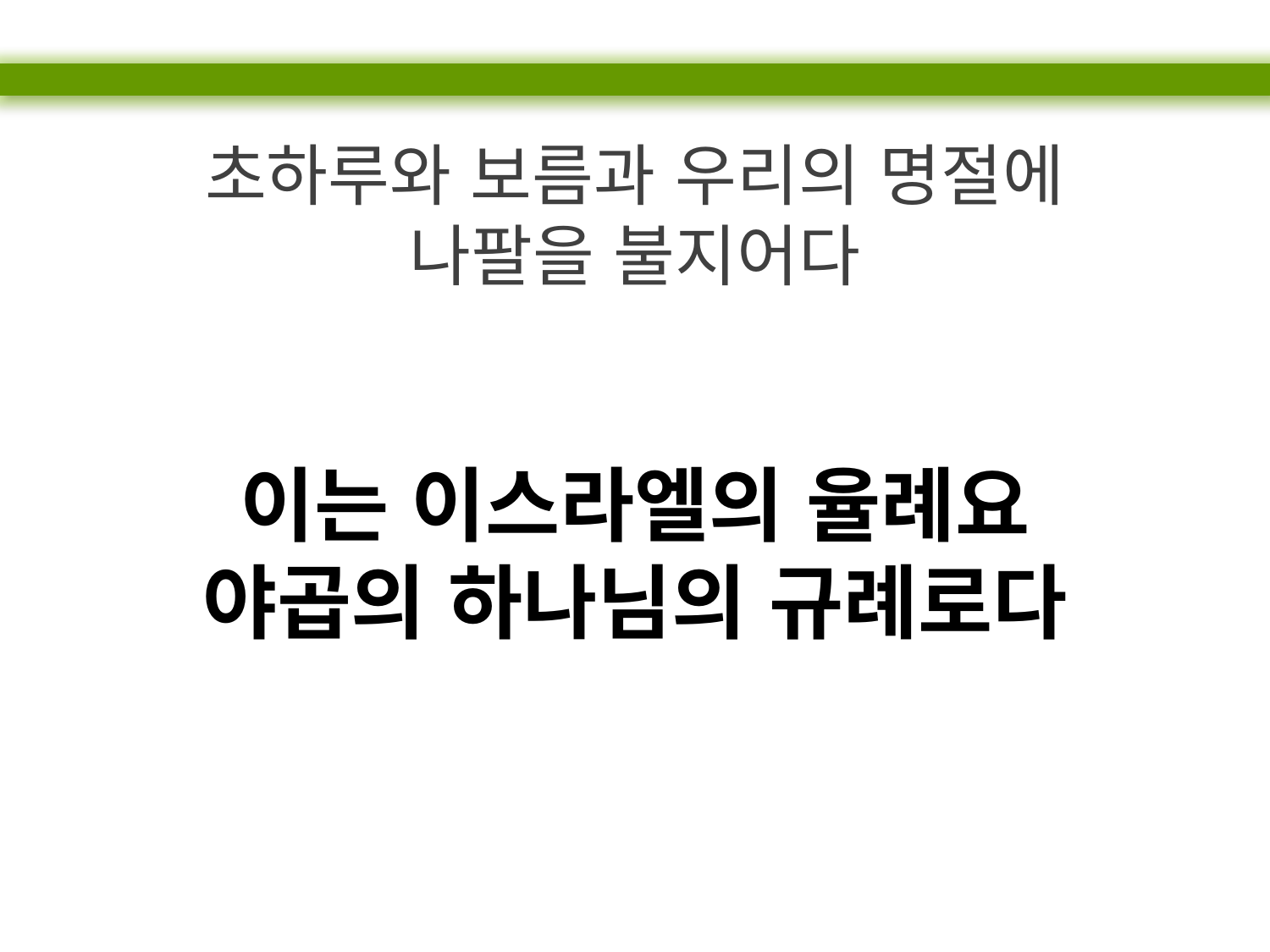

초하루와 보름과 우리의 명절에
나팔을 불지어다
이는 이스라엘의 율례요
야곱의 하나님의 규례로다